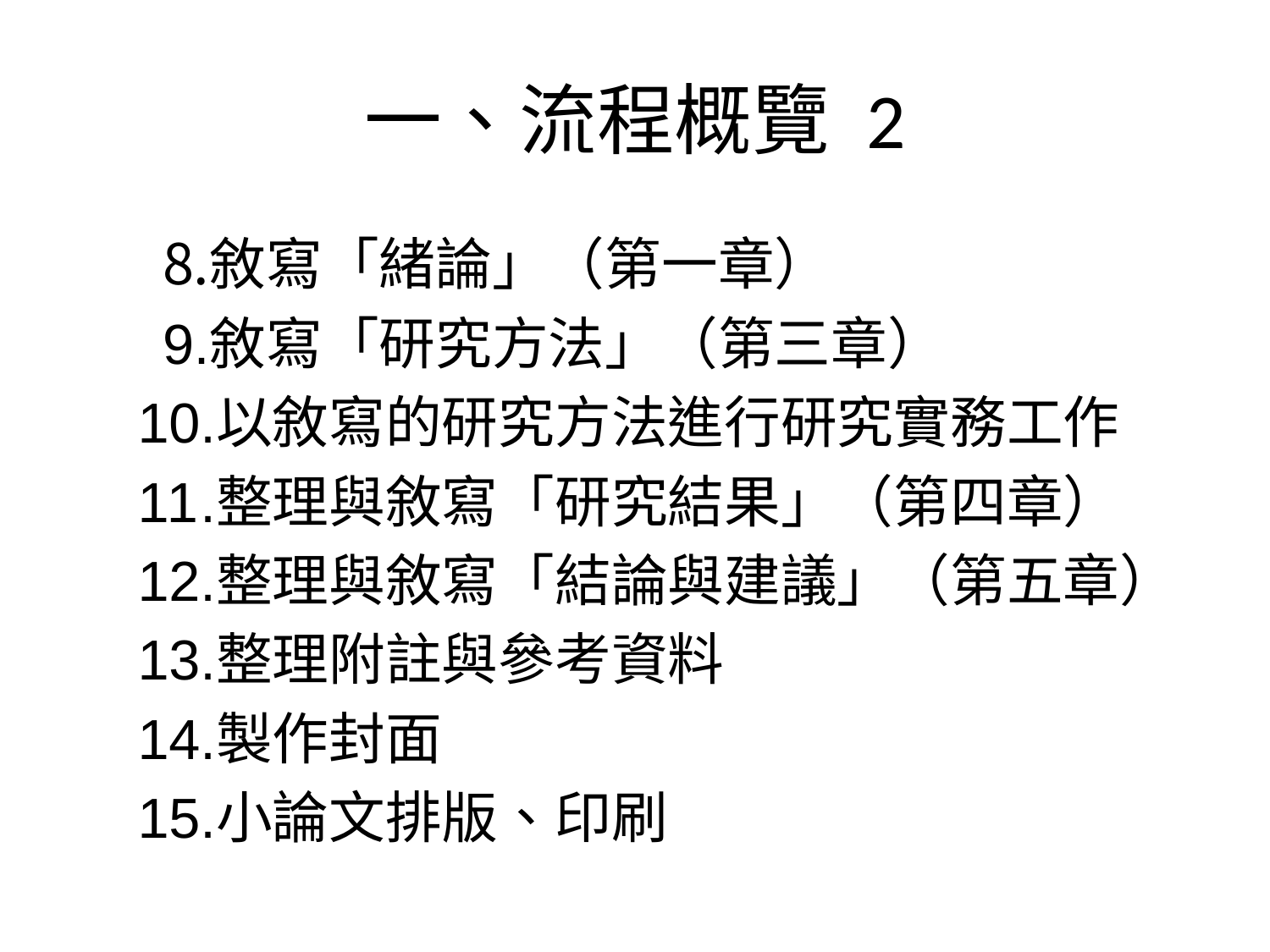

# 一、流程概覽 2
敘寫「緒論」（第一章）
敘寫「研究方法」（第三章）
以敘寫的研究方法進行研究實務工作
整理與敘寫「研究結果」（第四章）
整理與敘寫「結論與建議」（第五章）
整理附註與參考資料
製作封面
小論文排版、印刷